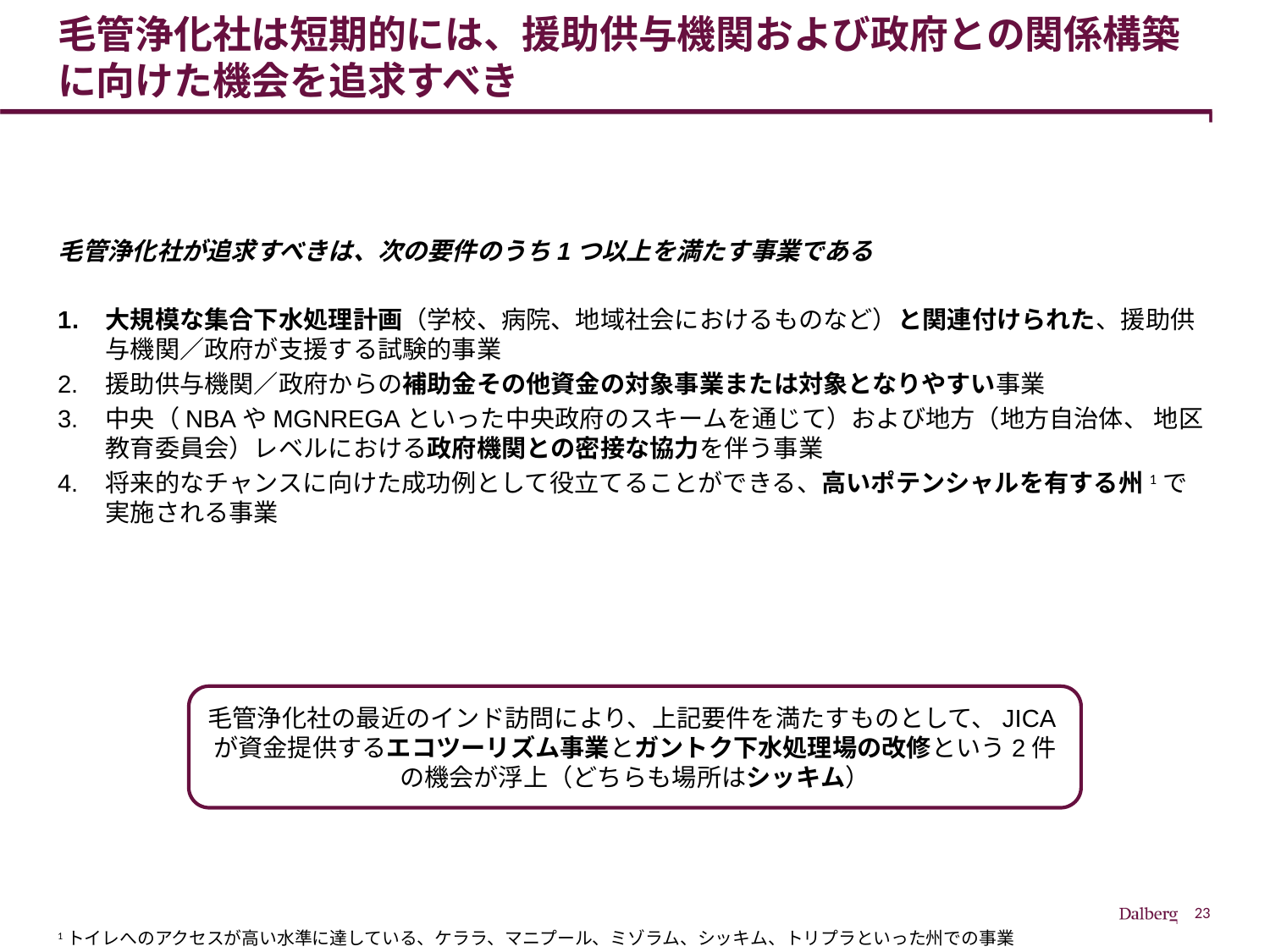

# 毛管浄化社は短期的には、援助供与機関および政府との関係構築に向けた機会を追求すべき
毛管浄化社が追求すべきは、次の要件のうち1つ以上を満たす事業である

大規模な集合下水処理計画（学校、病院、地域社会におけるものなど）と関連付けられた、援助供与機関／政府が支援する試験的事業
援助供与機関／政府からの補助金その他資金の対象事業または対象となりやすい事業
中央（NBAやMGNREGAといった中央政府のスキームを通じて）および地方（地方自治体、 地区教育委員会）レベルにおける政府機関との密接な協力を伴う事業
将来的なチャンスに向けた成功例として役立てることができる、高いポテンシャルを有する州1で実施される事業

毛管浄化社の最近のインド訪問により、上記要件を満たすものとして、JICAが資金提供するエコツーリズム事業とガントク下水処理場の改修という2件の機会が浮上（どちらも場所はシッキム）
1トイレへのアクセスが高い水準に達している、ケララ、マニプール、ミゾラム、シッキム、トリプラといった州での事業